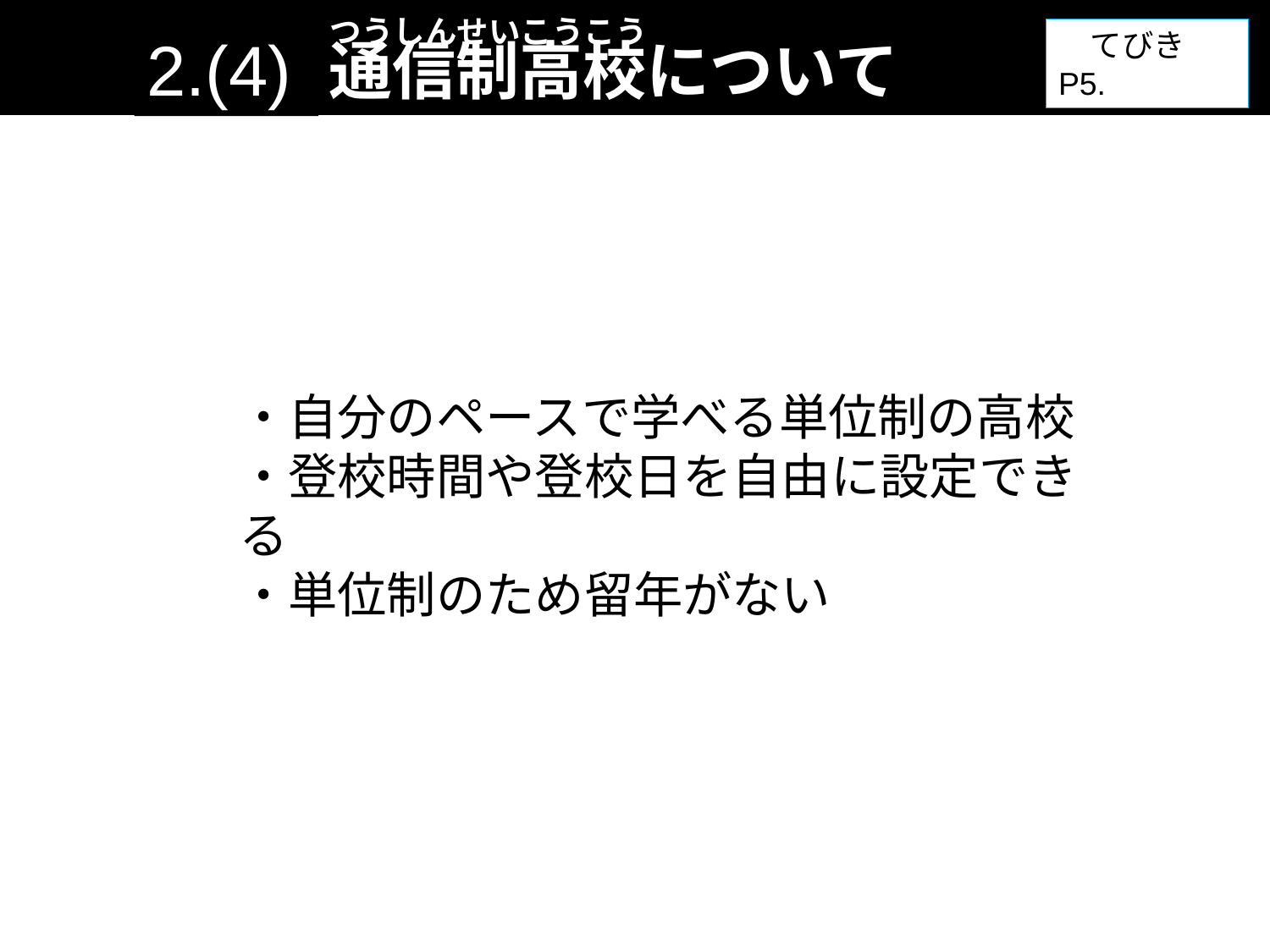

つうしんせいこうこう
通信制高校について
2.(4)
　てびきP5.
・自分のペースで学べる単位制の高校
・登校時間や登校日を自由に設定できる
・単位制のため留年がない